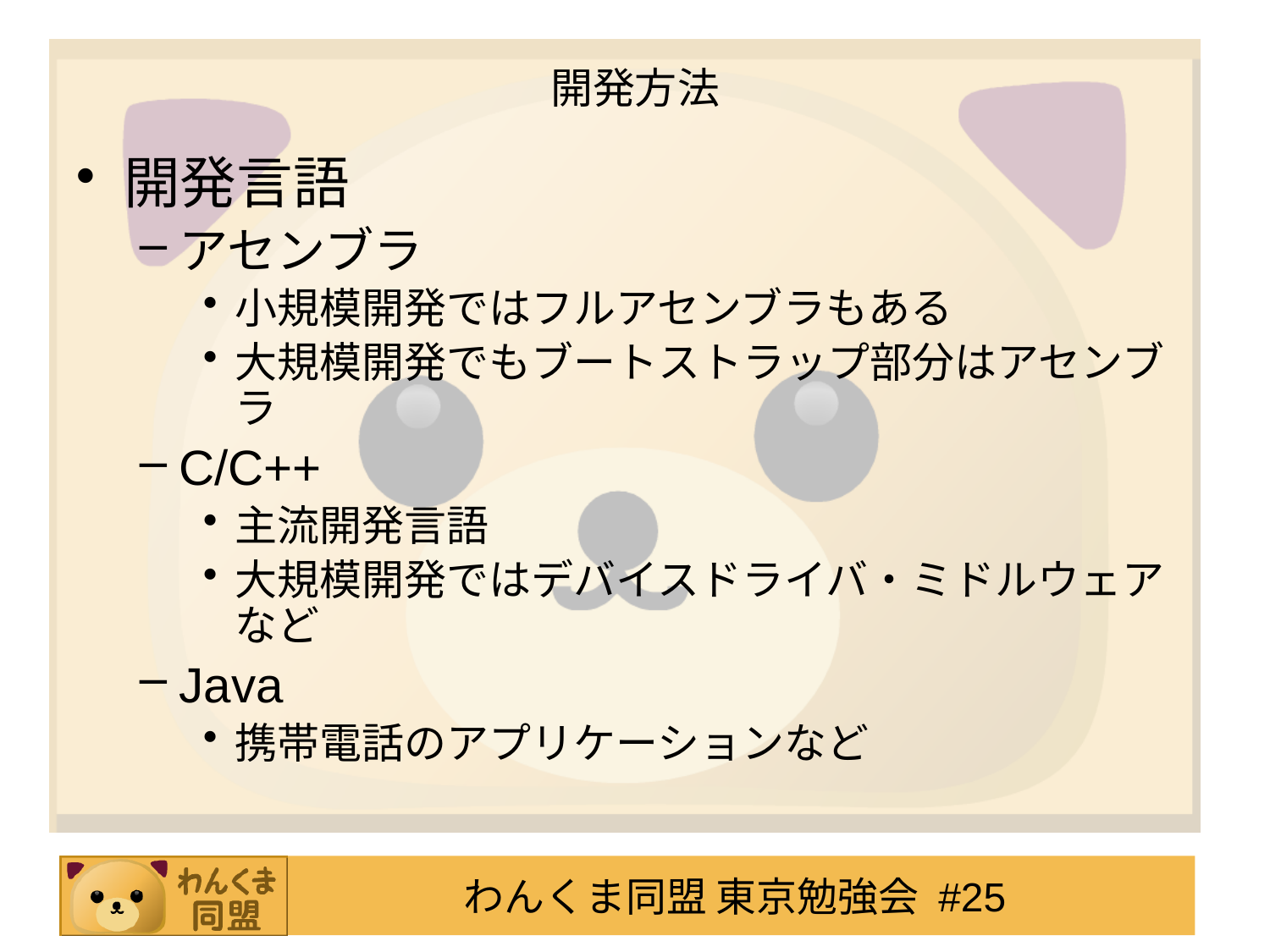

# 開発方法
開発言語
アセンブラ
小規模開発ではフルアセンブラもある
大規模開発でもブートストラップ部分はアセンブラ
C/C++
主流開発言語
大規模開発ではデバイスドライバ・ミドルウェアなど
Java
携帯電話のアプリケーションなど